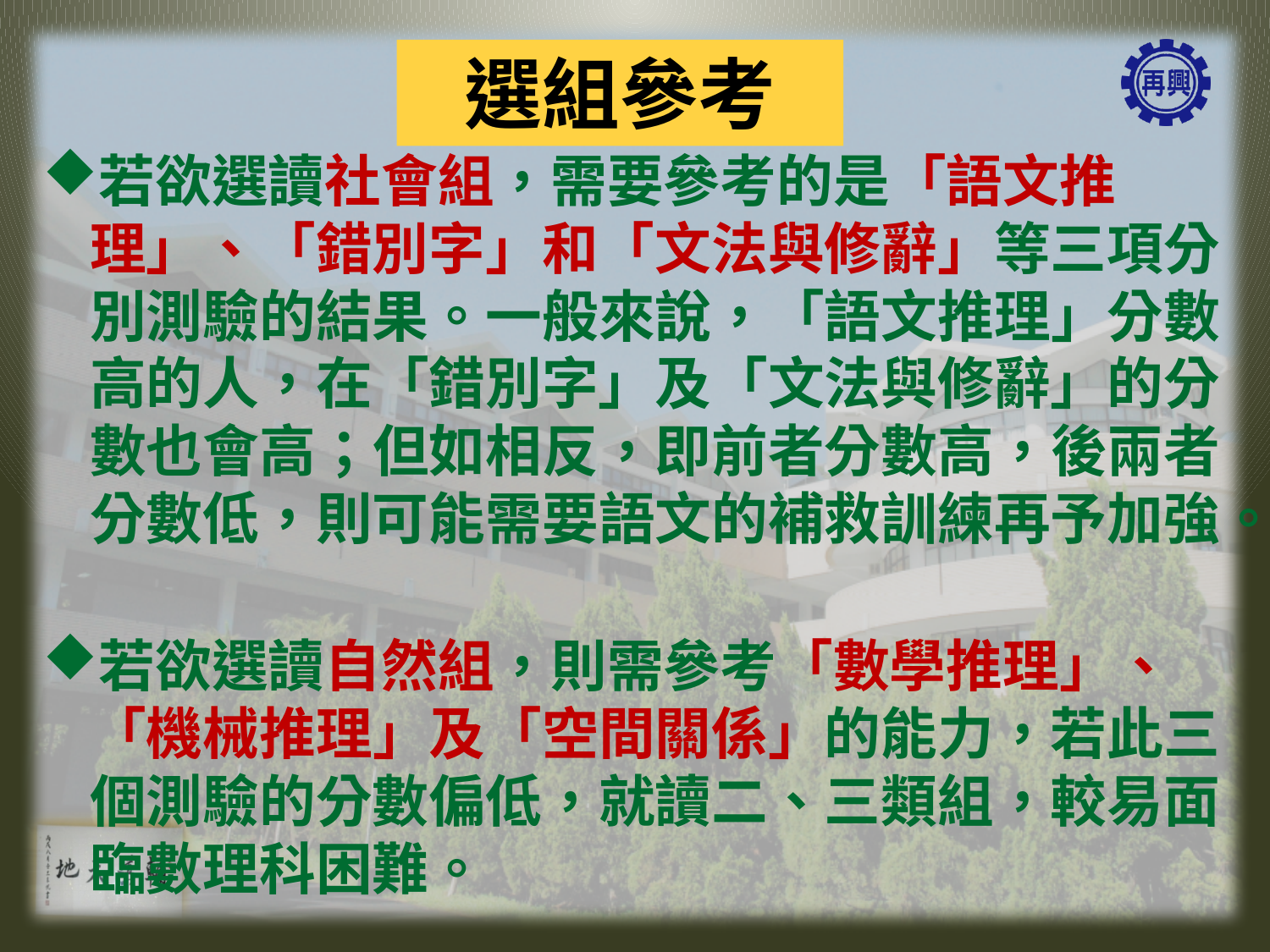

# 選組參考
若欲選讀社會組，需要參考的是「語文推理」、「錯別字」和「文法與修辭」等三項分別測驗的結果。一般來說，「語文推理」分數高的人，在「錯別字」及「文法與修辭」的分數也會高；但如相反，即前者分數高，後兩者分數低，則可能需要語文的補救訓練再予加強。
若欲選讀自然組，則需參考「數學推理」、「機械推理」及「空間關係」的能力，若此三個測驗的分數偏低，就讀二、三類組，較易面臨數理科困難。